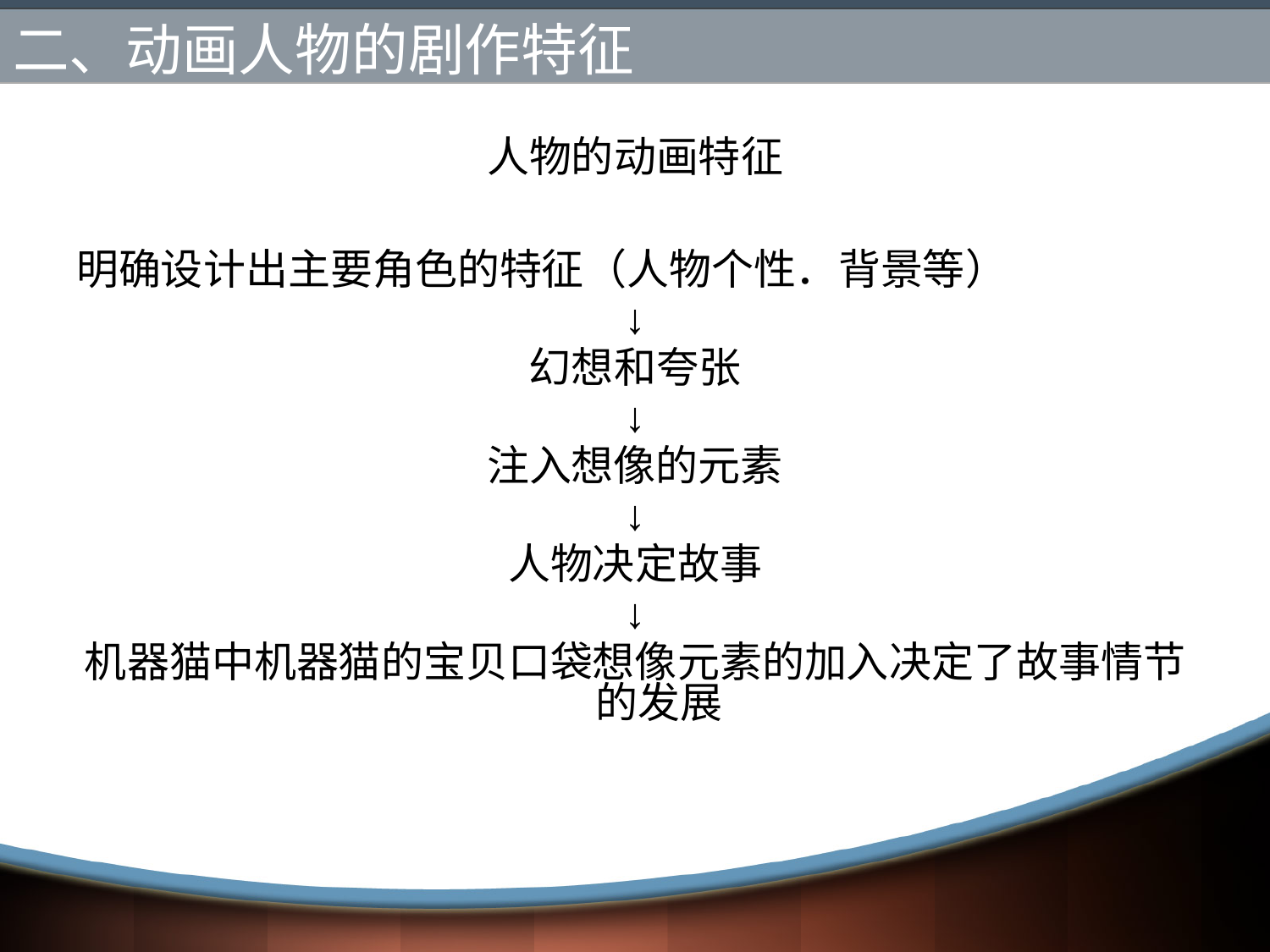

# 二、动画人物的剧作特征
人物的动画特征
明确设计出主要角色的特征（人物个性．背景等）
↓
幻想和夸张
↓
注入想像的元素
↓
人物决定故事
↓
机器猫中机器猫的宝贝口袋想像元素的加入决定了故事情节的发展